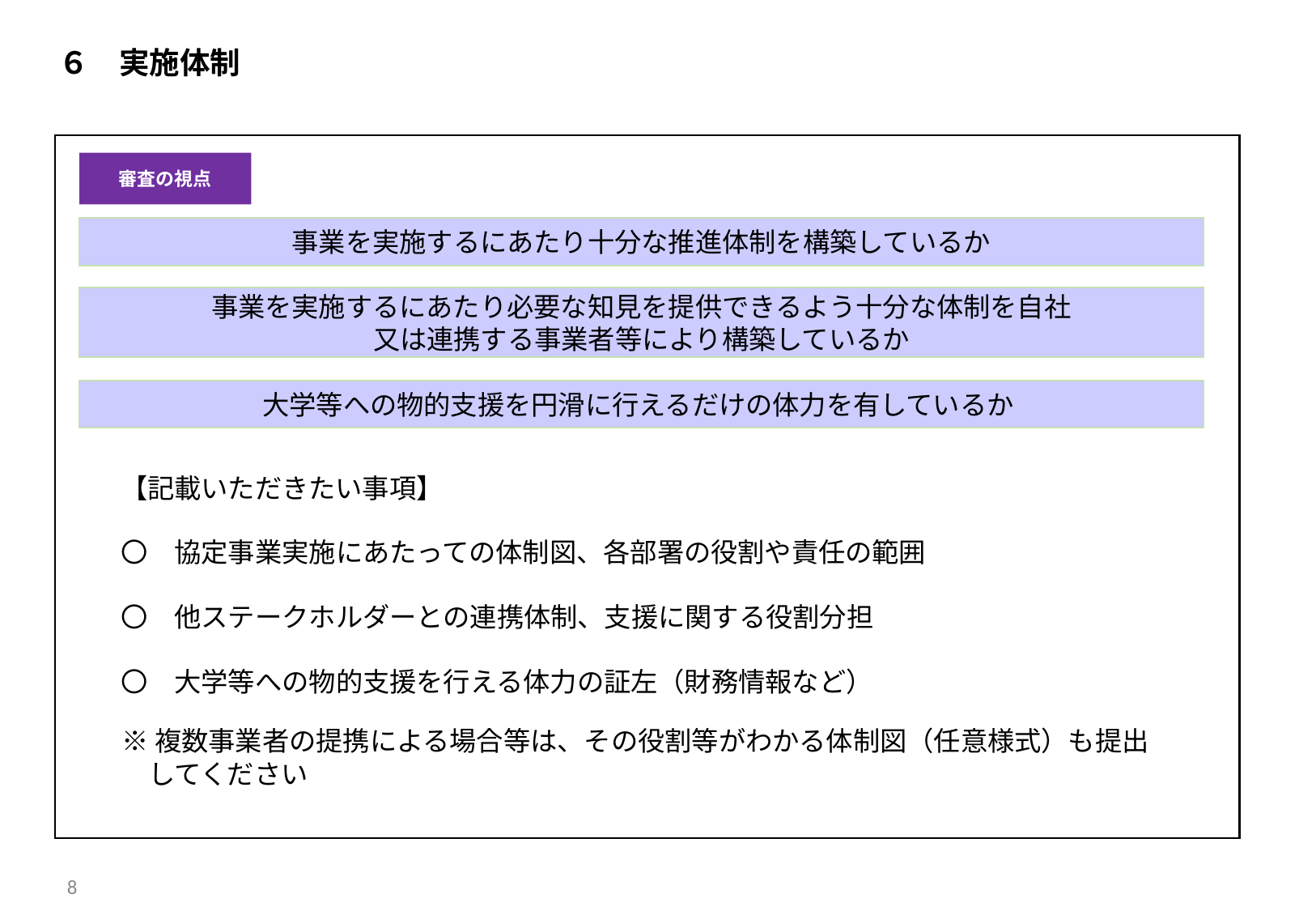

６　実施体制

【記載いただきたい事項】

〇　協定事業実施にあたっての体制図、各部署の役割や責任の範囲

〇　他ステークホルダーとの連携体制、支援に関する役割分担

〇　大学等への物的支援を行える体力の証左（財務情報など）

審査の視点
事業を実施するにあたり十分な推進体制を構築しているか
事業を実施するにあたり必要な知見を提供できるよう十分な体制を自社
又は連携する事業者等により構築しているか
大学等への物的支援を円滑に行えるだけの体力を有しているか
※複数事業者の提携による場合等は、その役割等がわかる体制図（任意様式）も提出
　してください
8